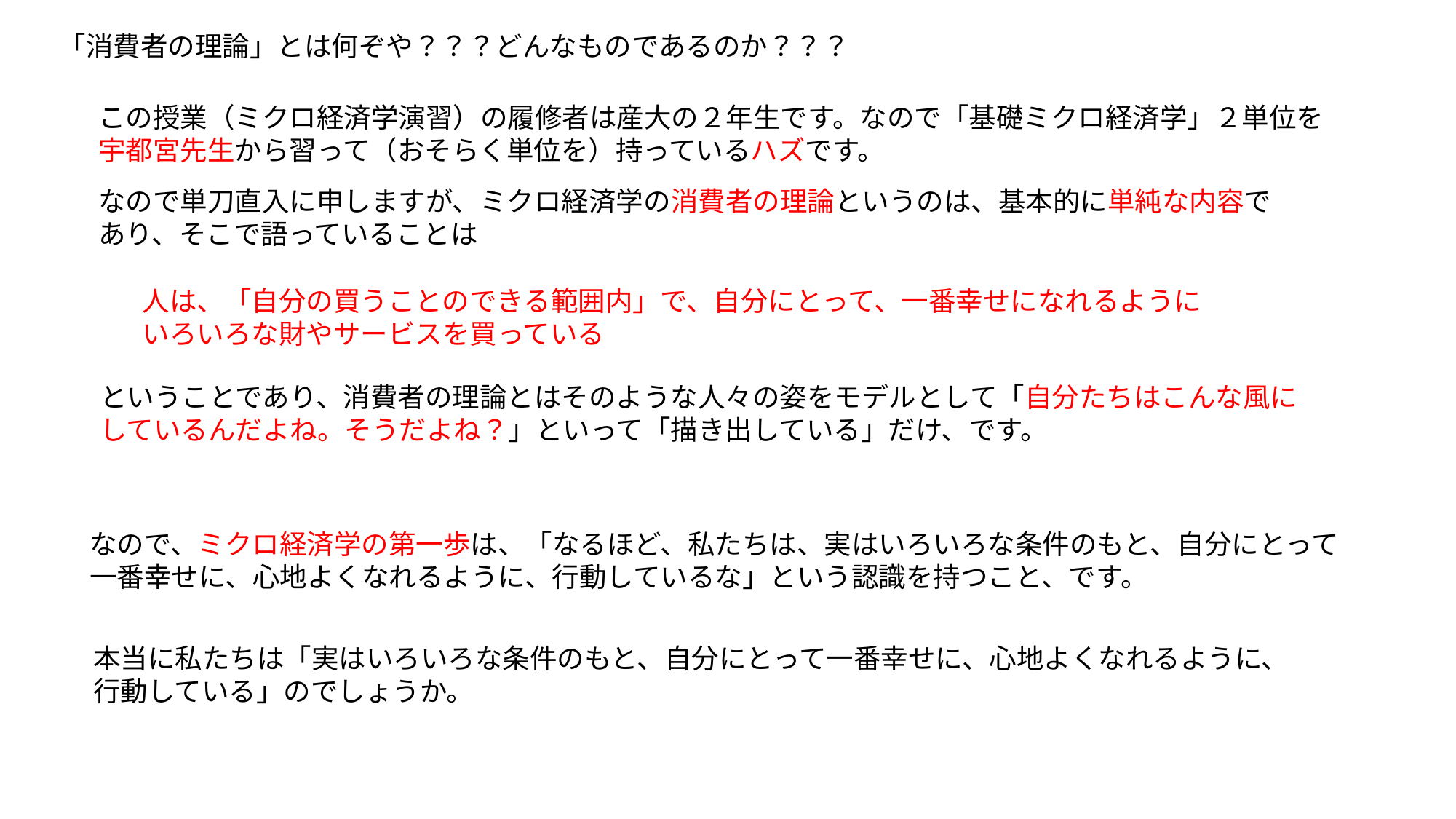

「消費者の理論」とは何ぞや？？？どんなものであるのか？？？
この授業（ミクロ経済学演習）の履修者は産大の２年生です。なので「基礎ミクロ経済学」２単位を
宇都宮先生から習って（おそらく単位を）持っているハズです。
なので単刀直入に申しますが、ミクロ経済学の消費者の理論というのは、基本的に単純な内容で
あり、そこで語っていることは
人は、「自分の買うことのできる範囲内」で、自分にとって、一番幸せになれるように
いろいろな財やサービスを買っている
ということであり、消費者の理論とはそのような人々の姿をモデルとして「自分たちはこんな風に
しているんだよね。そうだよね？」といって「描き出している」だけ、です。
なので、ミクロ経済学の第一歩は、「なるほど、私たちは、実はいろいろな条件のもと、自分にとって
一番幸せに、心地よくなれるように、行動しているな」という認識を持つこと、です。
本当に私たちは「実はいろいろな条件のもと、自分にとって一番幸せに、心地よくなれるように、
行動している」のでしょうか。